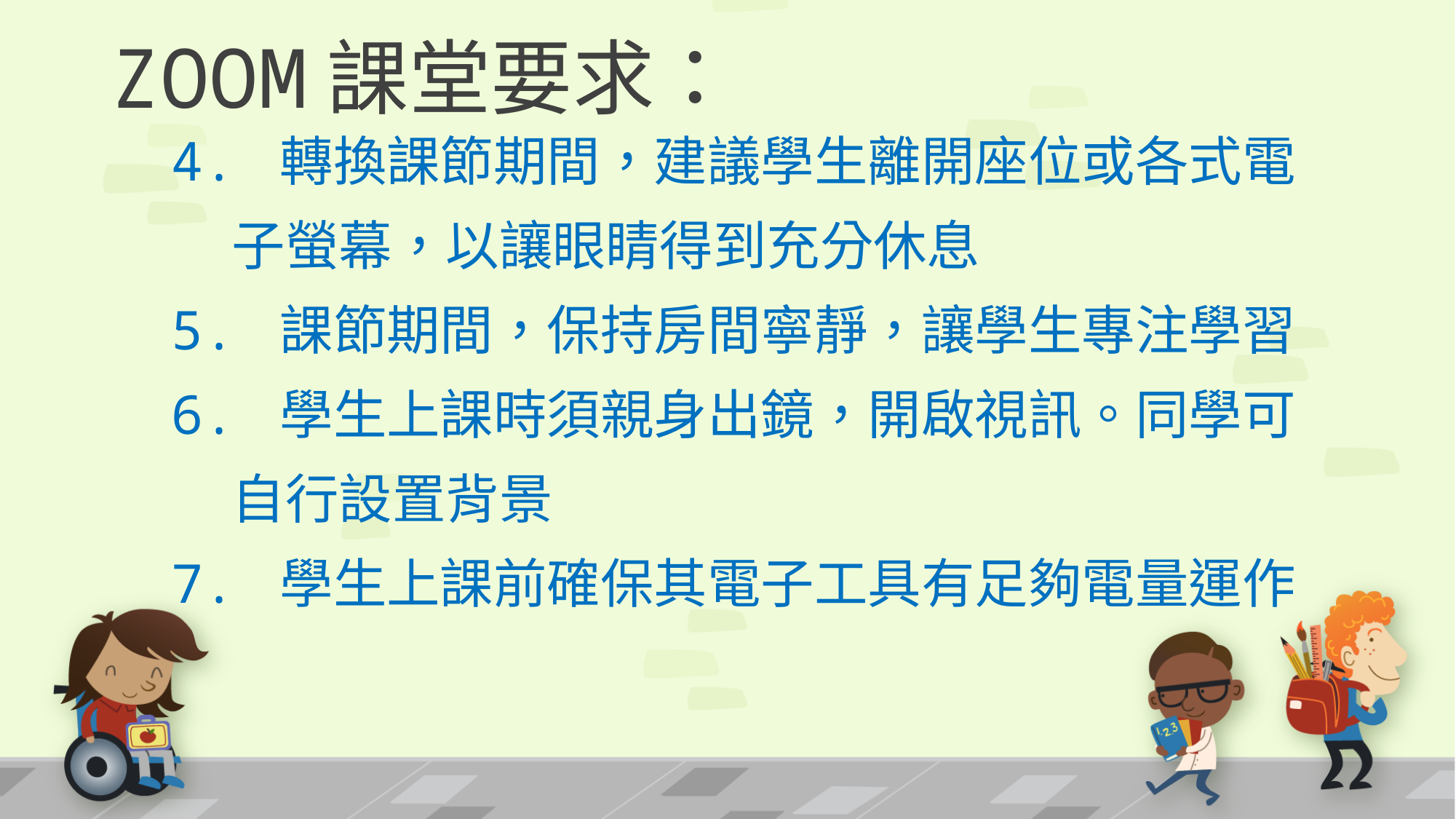

# ZOOM課堂要求：
4. 轉換課節期間，建議學生離開座位或各式電
    子螢幕，以讓眼睛得到充分休息
5. 課節期間，保持房間寧靜，讓學生專注學習
6. 學生上課時須親身出鏡，開啟視訊。同學可
    自行設置背景
7. 學生上課前確保其電子工具有足夠電量運作